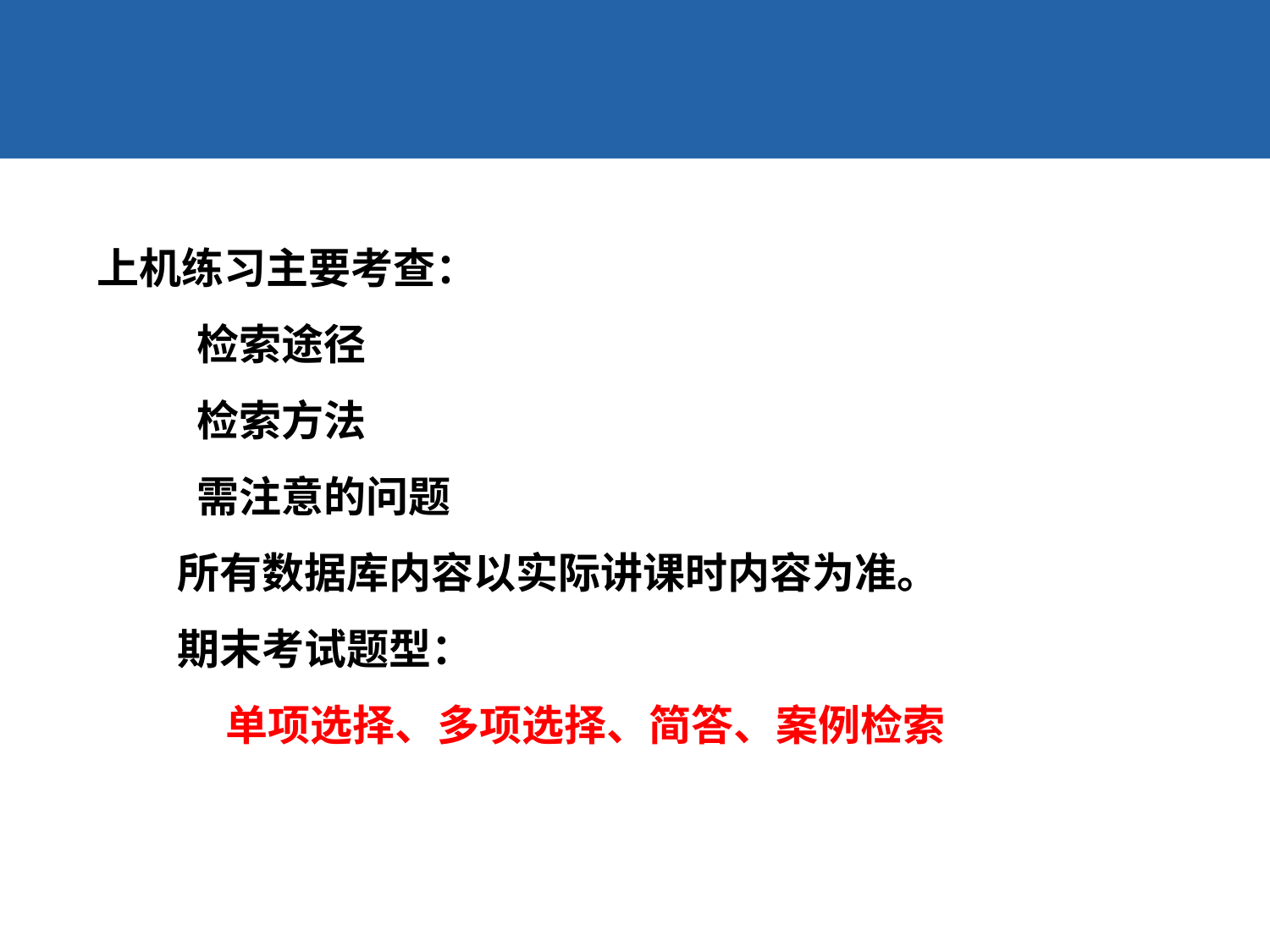

上机练习主要考查：
 检索途径
 检索方法
 需注意的问题
所有数据库内容以实际讲课时内容为准。
期末考试题型：
    单项选择、多项选择、简答、案例检索